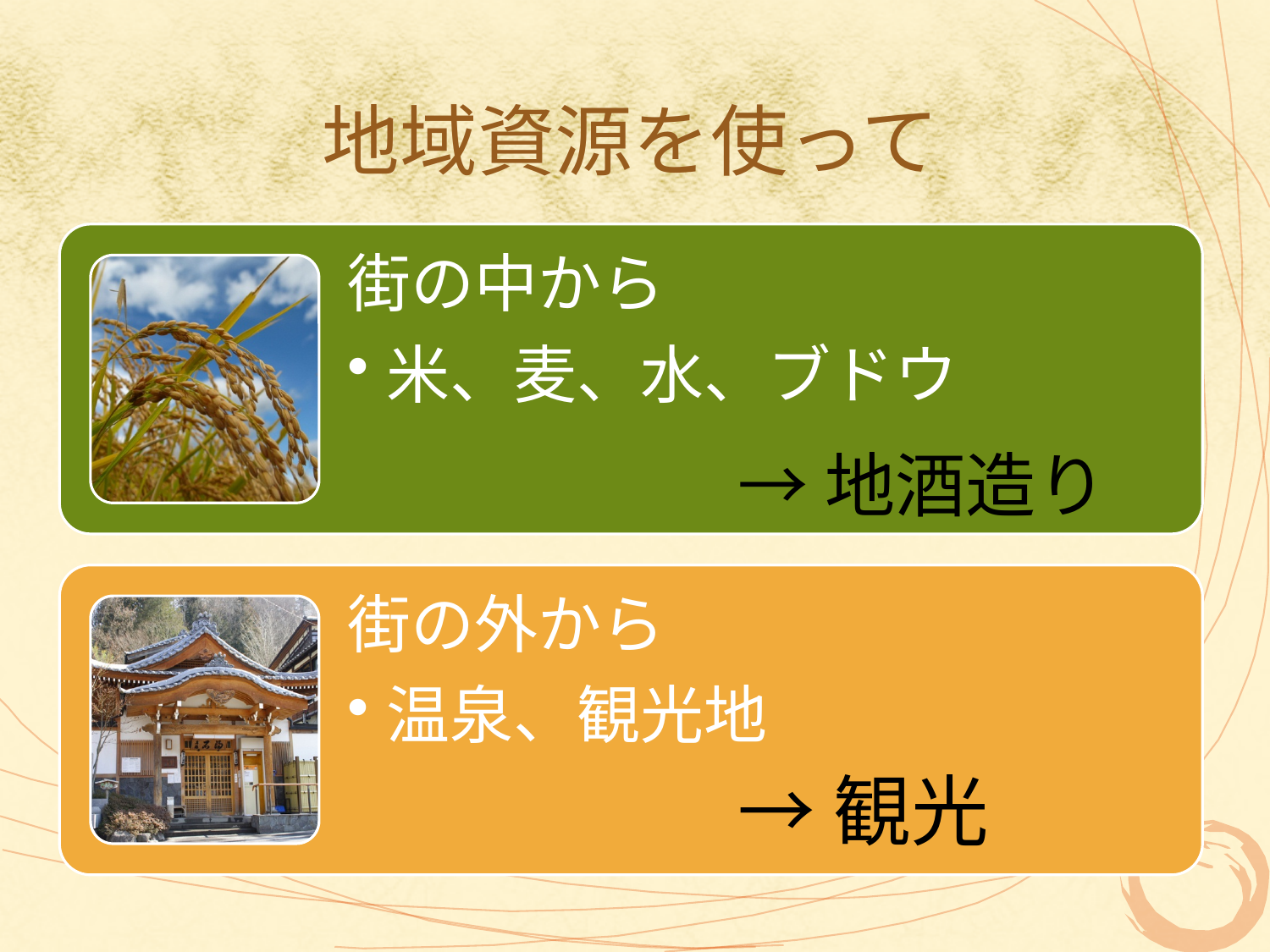

# 地域資源を使って
街の中から
米、麦、水、ブドウ
街の外から
温泉、観光地
→地酒造り
→観光